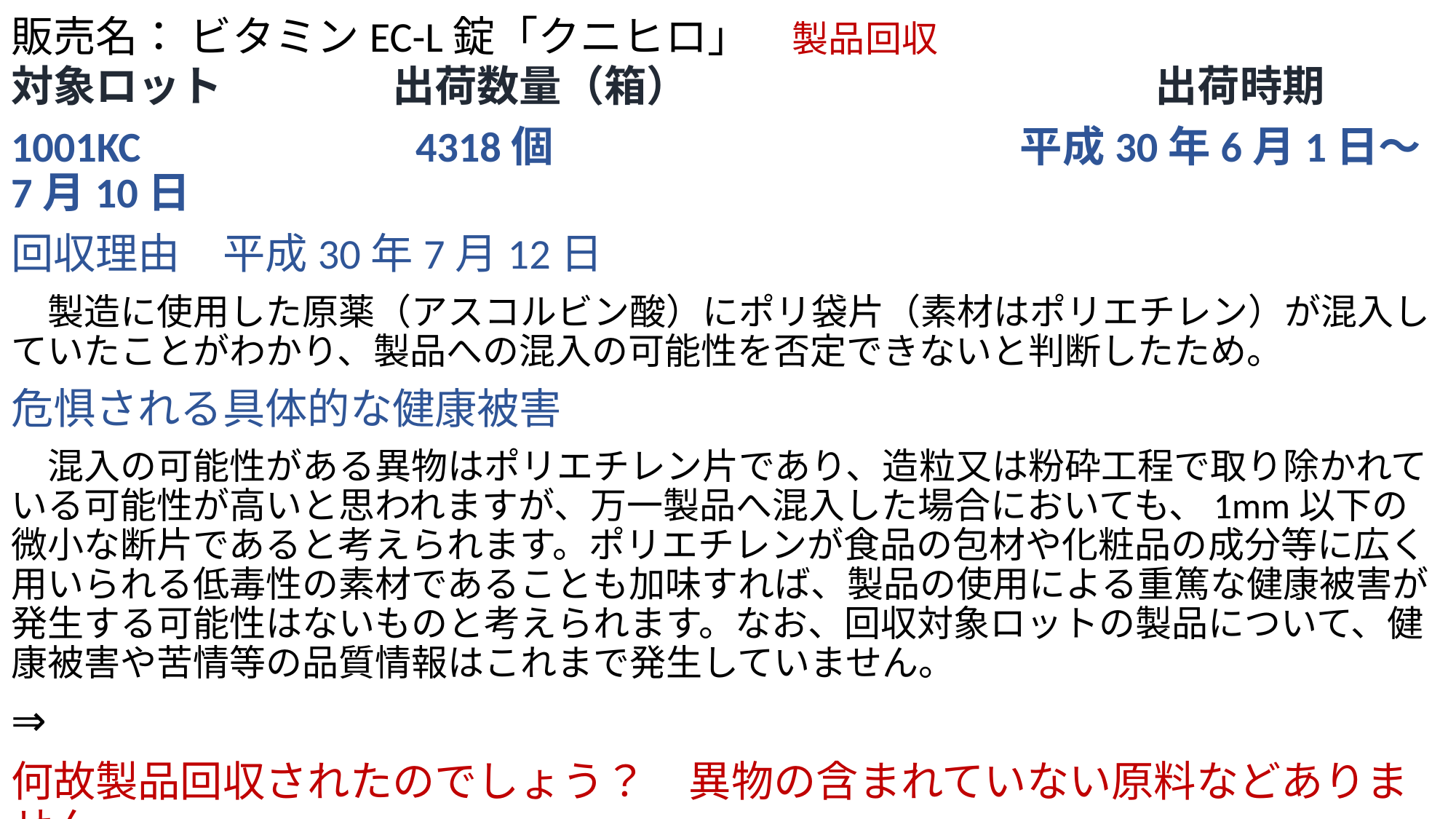

# 販売名： ビタミンEC-L錠「クニヒロ」　製品回収
対象ロット　　　　出荷数量（箱）　　　　　　　　　　　出荷時期
1001KC　　　　　　4318個　　　　　　　　　　　平成30年6月1日～7月10日
回収理由　平成30年7月12日
　製造に使用した原薬（アスコルビン酸）にポリ袋片（素材はポリエチレン）が混入していたことがわかり、製品への混入の可能性を否定できないと判断したため。
危惧される具体的な健康被害
　混入の可能性がある異物はポリエチレン片であり、造粒又は粉砕工程で取り除かれている可能性が高いと思われますが、万一製品へ混入した場合においても、1mm以下の微小な断片であると考えられます。ポリエチレンが食品の包材や化粧品の成分等に広く用いられる低毒性の素材であることも加味すれば、製品の使用による重篤な健康被害が発生する可能性はないものと考えられます。なお、回収対象ロットの製品について、健康被害や苦情等の品質情報はこれまで発生していません。
⇒
何故製品回収されたのでしょう？　異物の含まれていない原料などありません。
程度問題です。OTCですので、本来消費者への伝達ですが、会社のHPのみです。